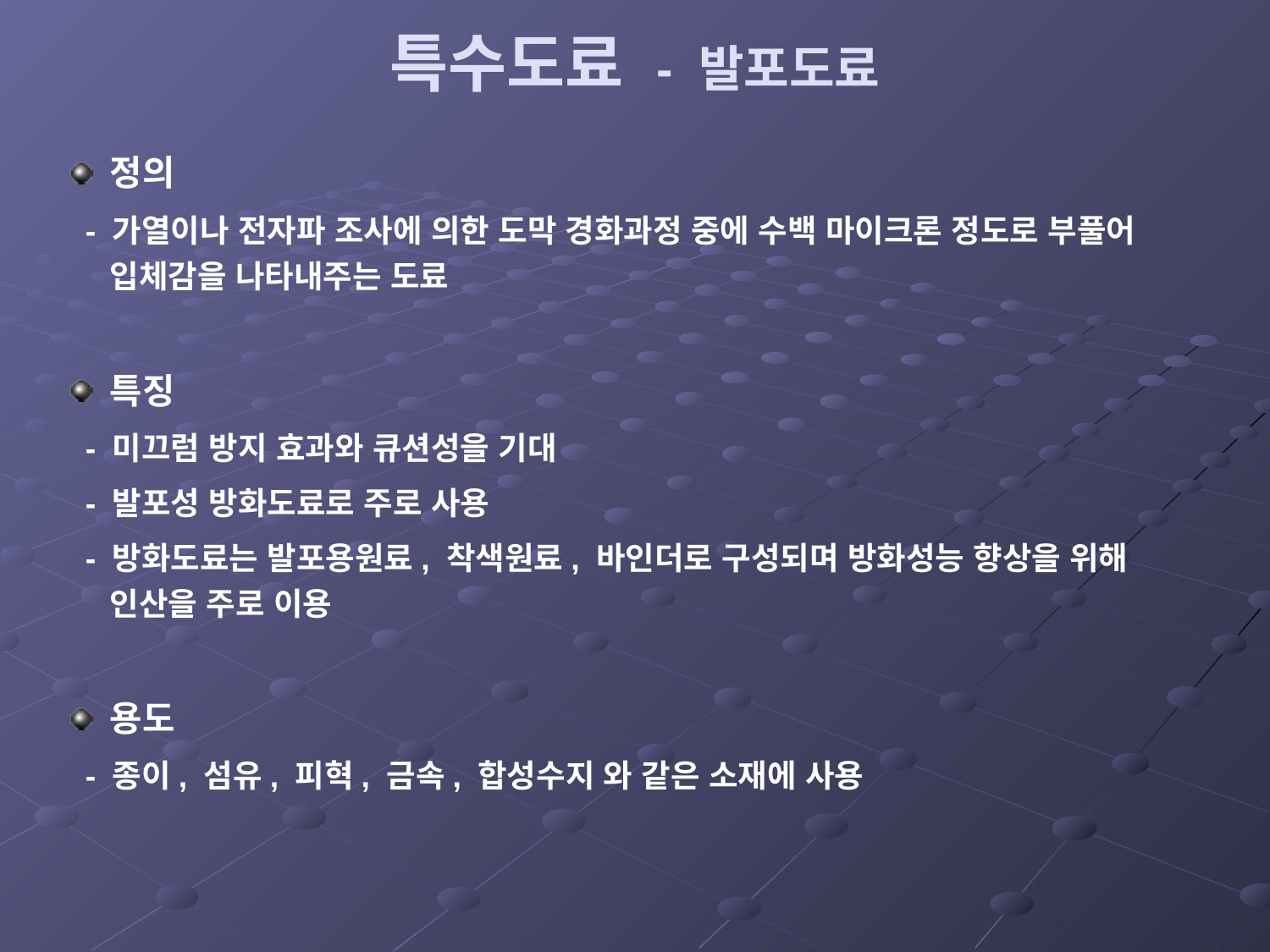

# 특수도료 - 발포도료
정의
  - 가열이나 전자파 조사에 의한 도막 경화과정 중에 수백 마이크론 정도로 부풀어  입체감을 나타내주는 도료

특징
  - 미끄럼 방지 효과와 큐션성을 기대
  - 발포성 방화도료로 주로 사용
  - 방화도료는 발포용원료, 착색원료, 바인더로 구성되며 방화성능 향상을 위해 인산을 주로 이용

용도
  - 종이, 섬유, 피혁, 금속, 합성수지 와 같은 소재에 사용